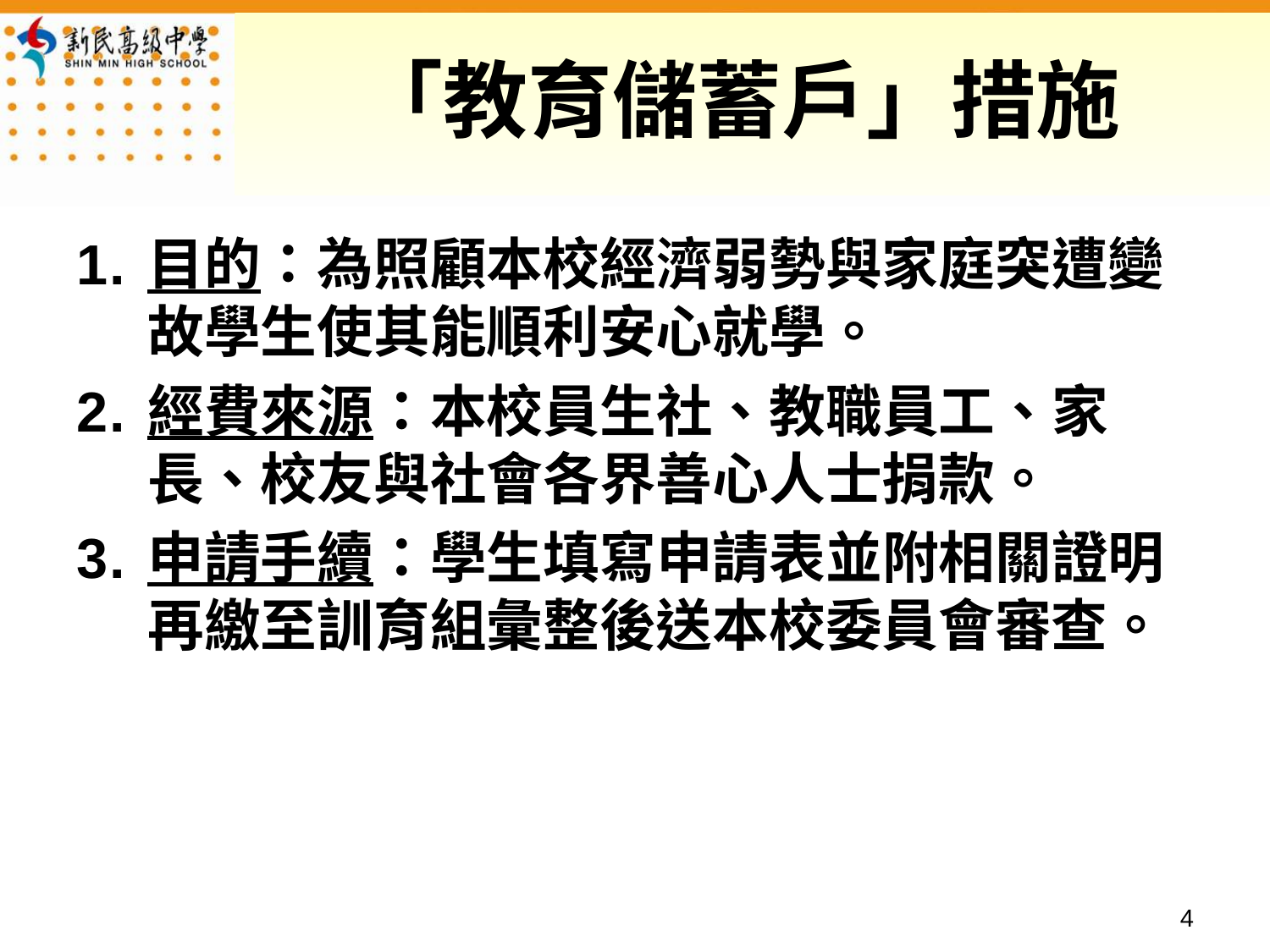

# 「教育儲蓄戶」措施
目的：為照顧本校經濟弱勢與家庭突遭變 故學生使其能順利安心就學。
經費來源：本校員生社、教職員工、家長、校友與社會各界善心人士捐款。
申請手續：學生填寫申請表並附相關證明再繳至訓育組彙整後送本校委員會審查。
4